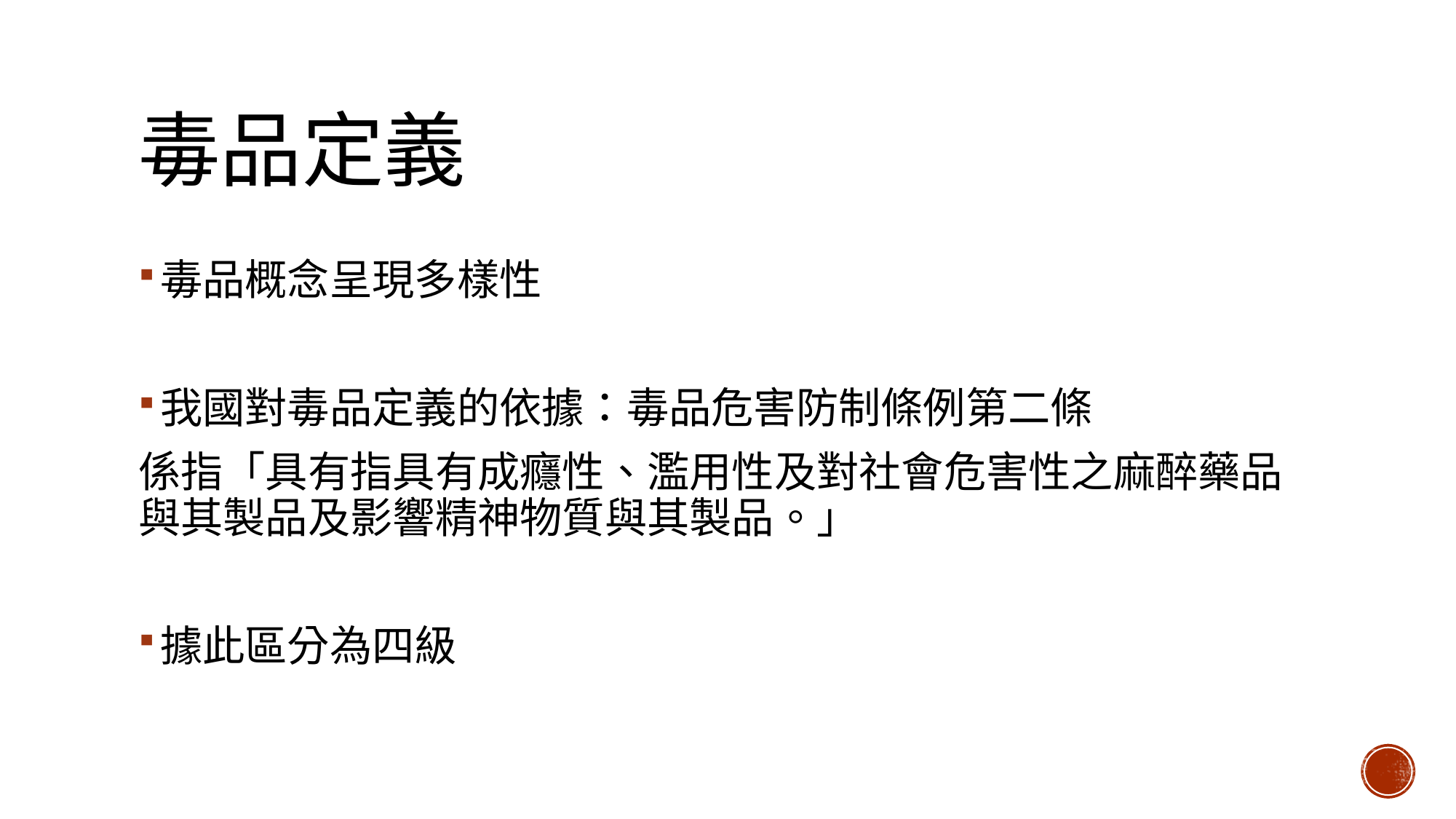

# 毒品定義
毒品概念呈現多樣性

我國對毒品定義的依據：毒品危害防制條例第二條
係指「具有指具有成癮性、濫用性及對社會危害性之麻醉藥品與其製品及影響精神物質與其製品。」

據此區分為四級